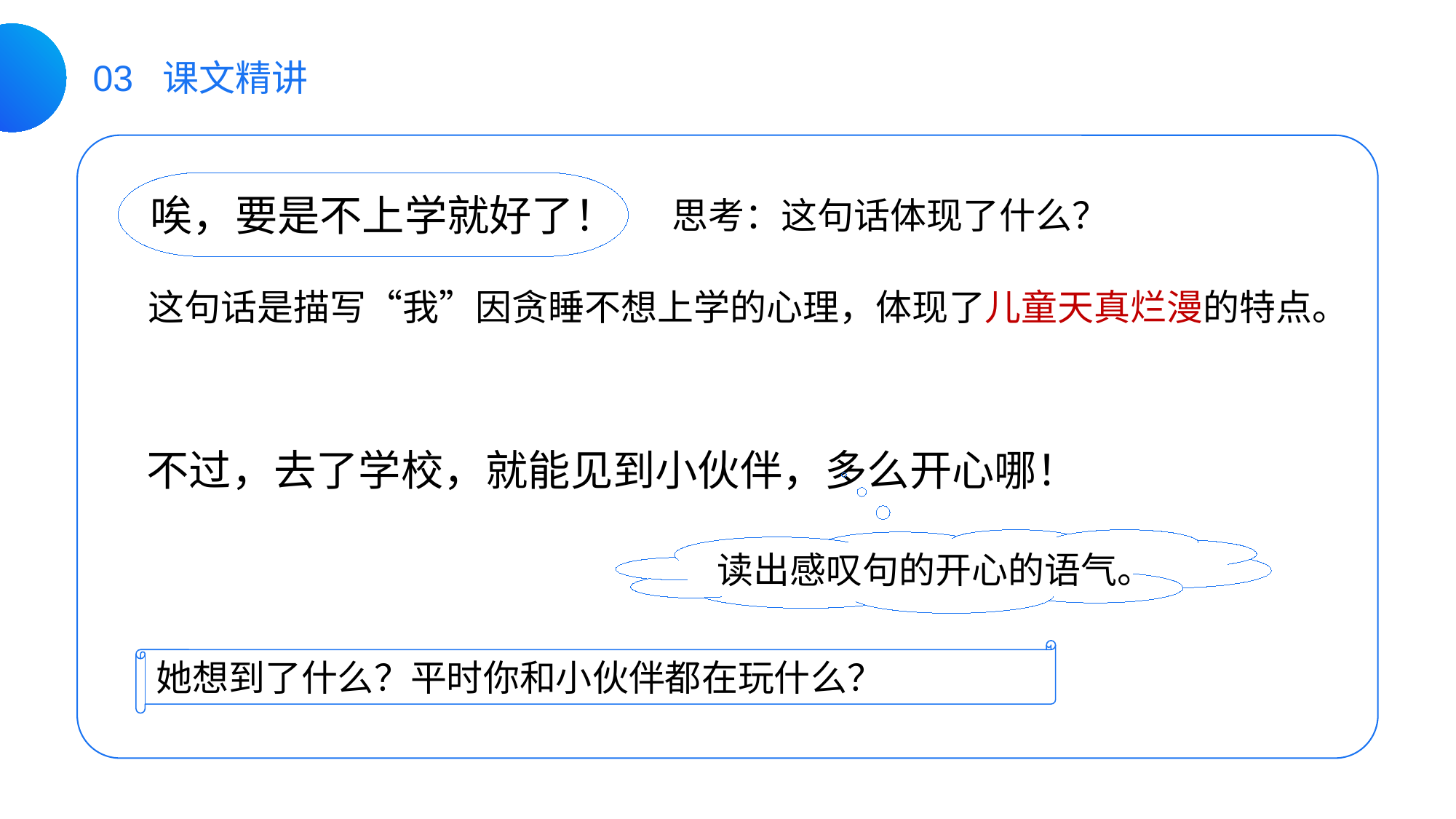

03  课文精讲

唉，要是不上学就好了！
思考：这句话体现了什么？
这句话是描写“我”因贪睡不想上学的心理，体现了儿童天真烂漫的特点。
不过，去了学校，就能见到小伙伴，多么开心哪！
读出感叹句的开心的语气。
她想到了什么？平时你和小伙伴都在玩什么？